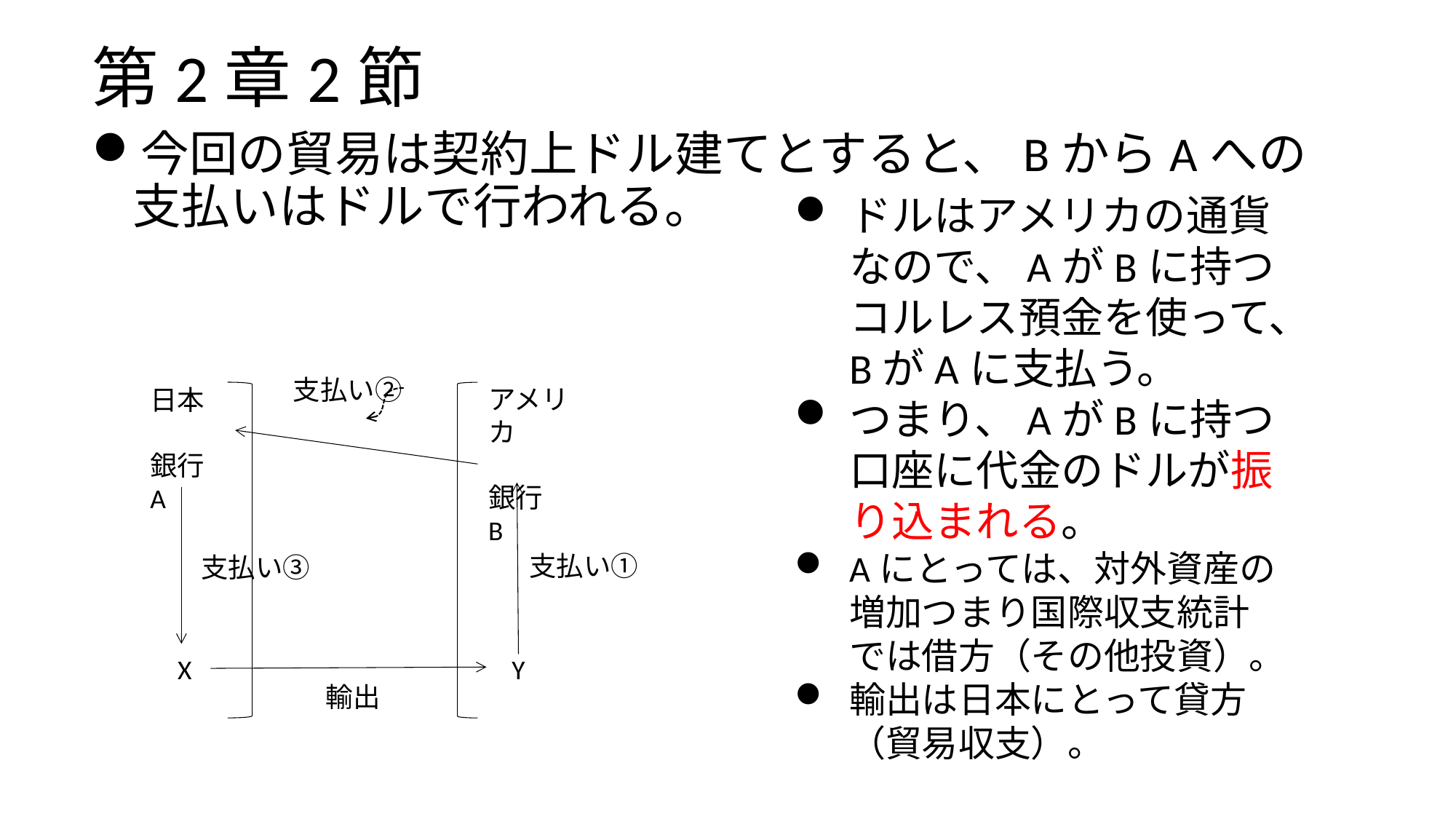

# 第2章2節
今回の貿易は契約上ドル建てとすると、BからAへの支払いはドルで行われる。
ドルはアメリカの通貨なので、AがBに持つコルレス預金を使って、BがAに支払う。
つまり、AがBに持つ口座に代金のドルが振り込まれる。
Aにとっては、対外資産の増加つまり国際収支統計では借方（その他投資）。
輸出は日本にとって貸方（貿易収支）。
支払い②
アメリカ

銀行　B
日本

銀行　A

支払い➀
支払い➂
X
Y
輸出